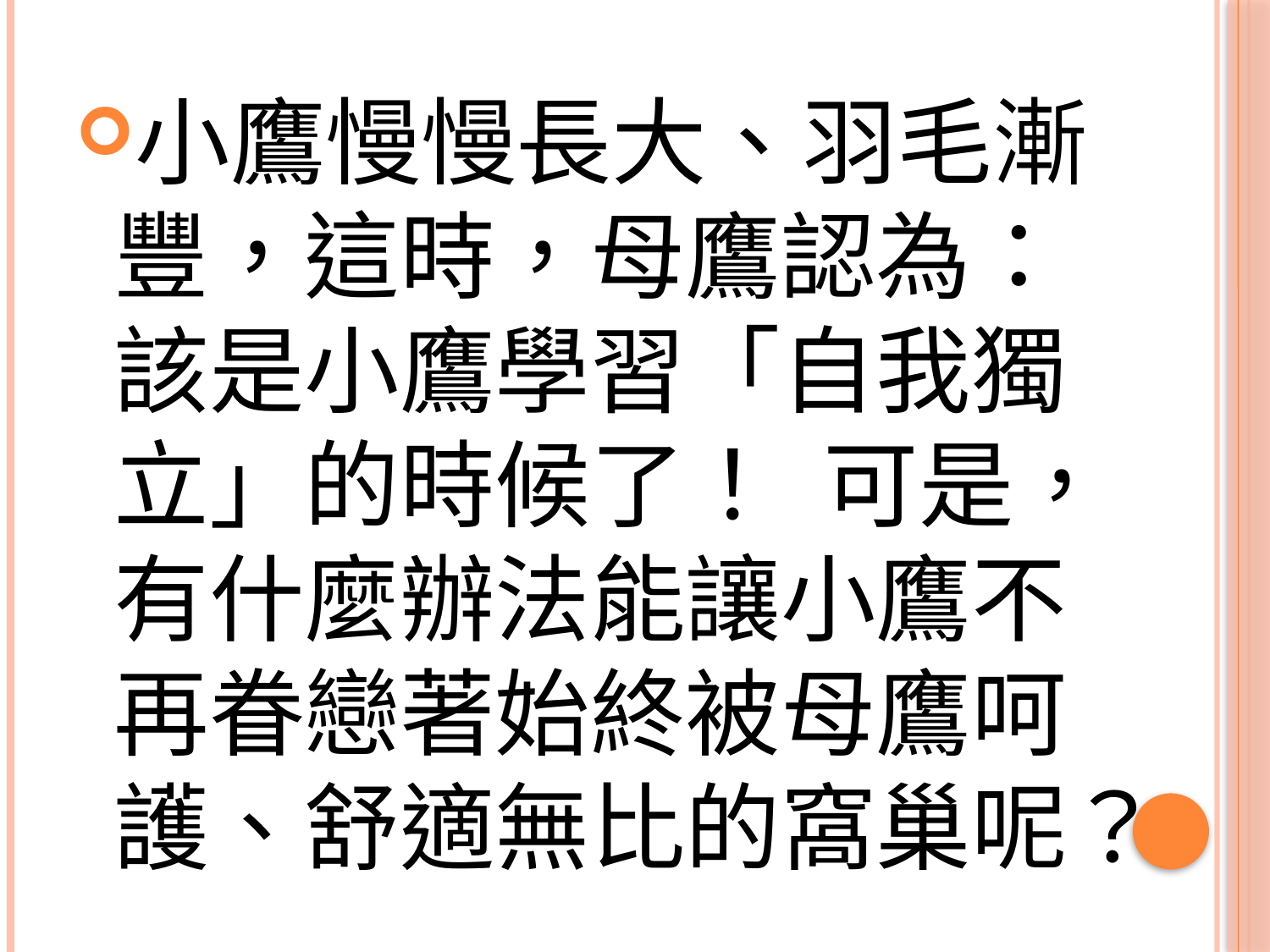

小鷹慢慢長大、羽毛漸豐，這時，母鷹認為：該是小鷹學習「自我獨立」的時候了！  可是，有什麼辦法能讓小鷹不再眷戀著始終被母鷹呵護、舒適無比的窩巢呢？